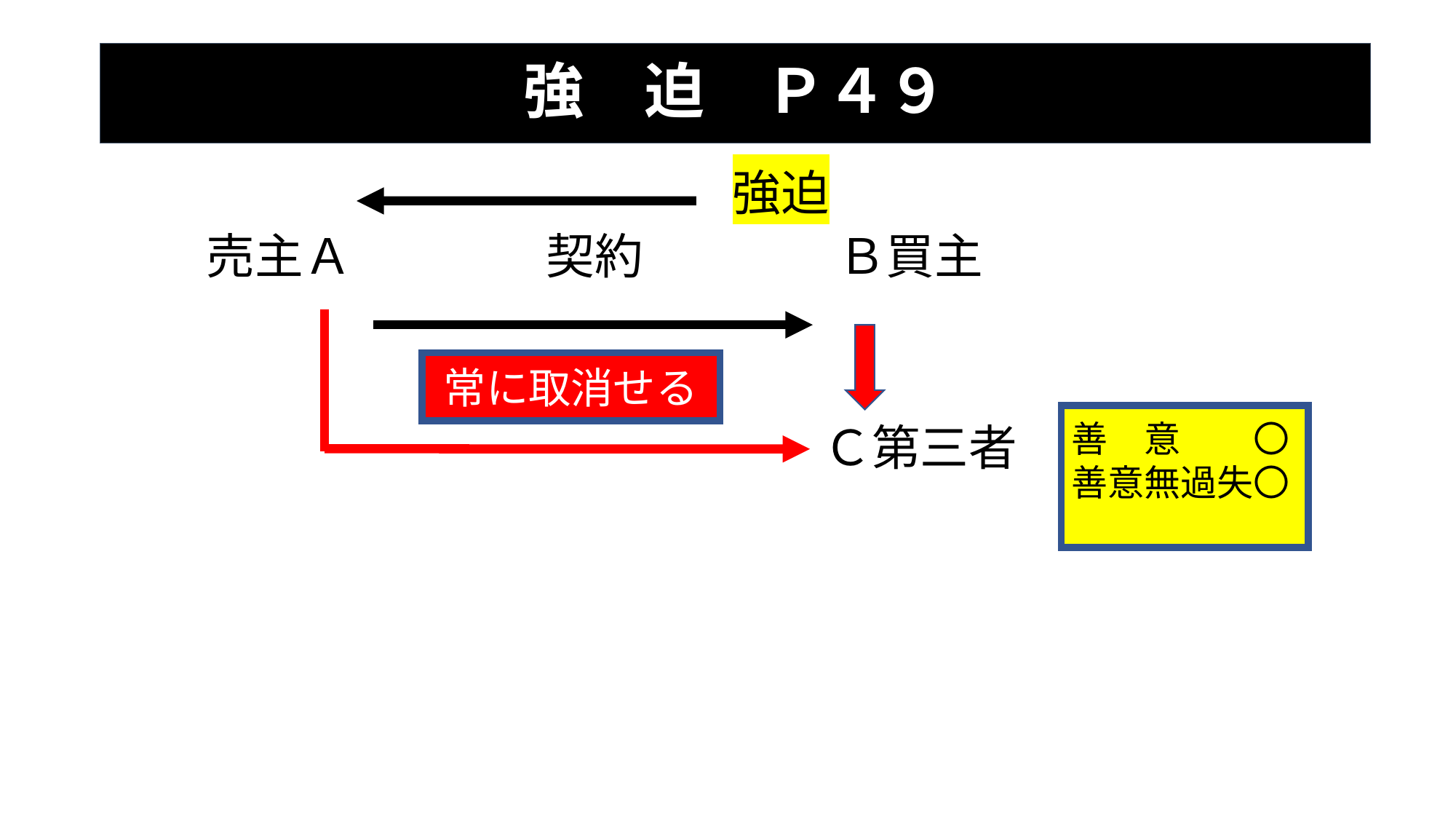

# 強　迫　Ｐ４９
　　　　　　　　　　　　　　　　　　　強迫
　　　売主Ａ　　　　契約　　　　Ｂ買主

　　　　　　　　　　　　　  　 Ｃ第三者

常に取消せる
善　意　　〇
善意無過失〇